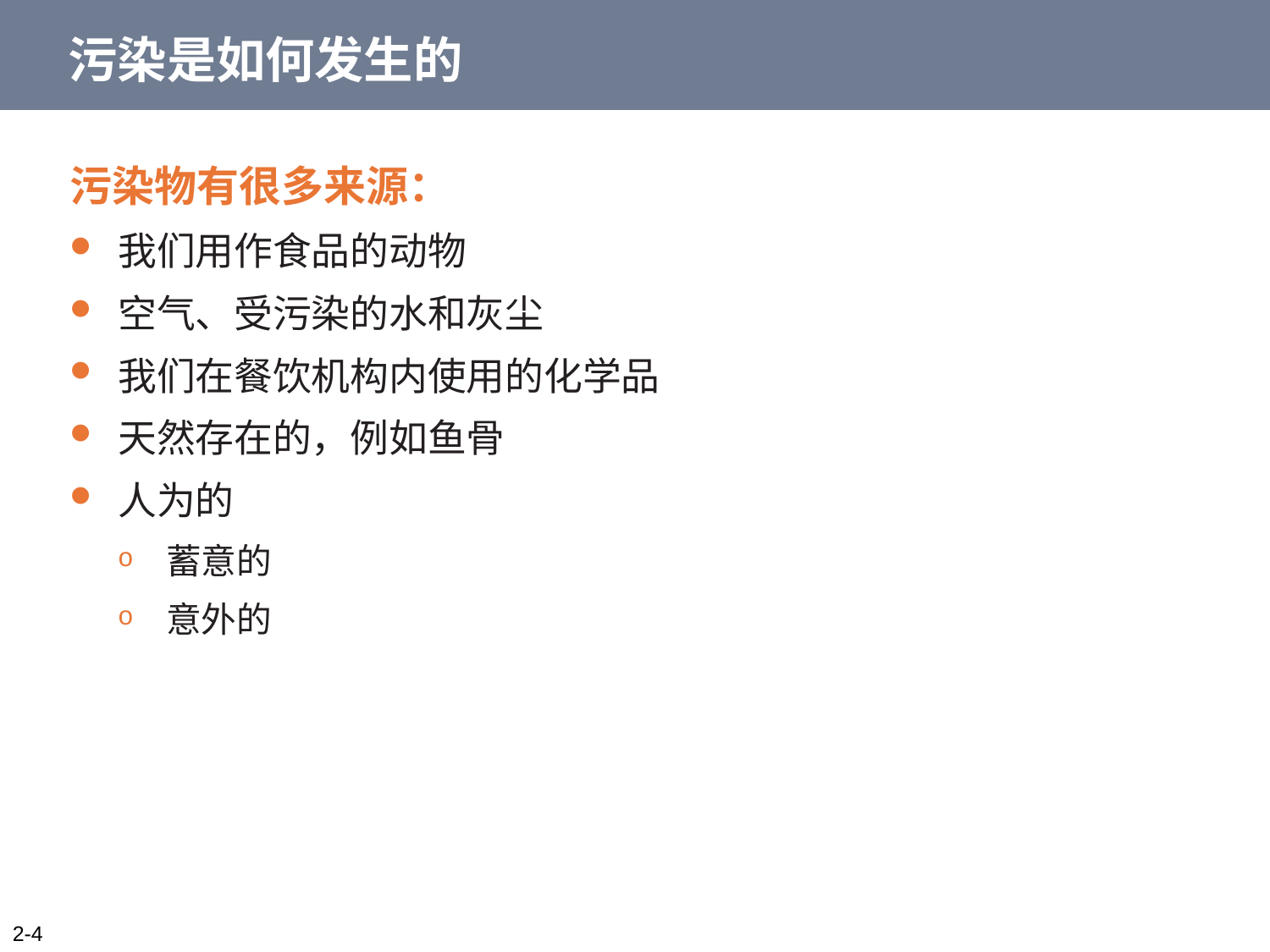

# 污染是如何发生的
污染物有很多来源：
我们用作食品的动物
空气、受污染的水和灰尘
我们在餐饮机构内使用的化学品
天然存在的，例如鱼骨
人为的
蓄意的
意外的

2-4